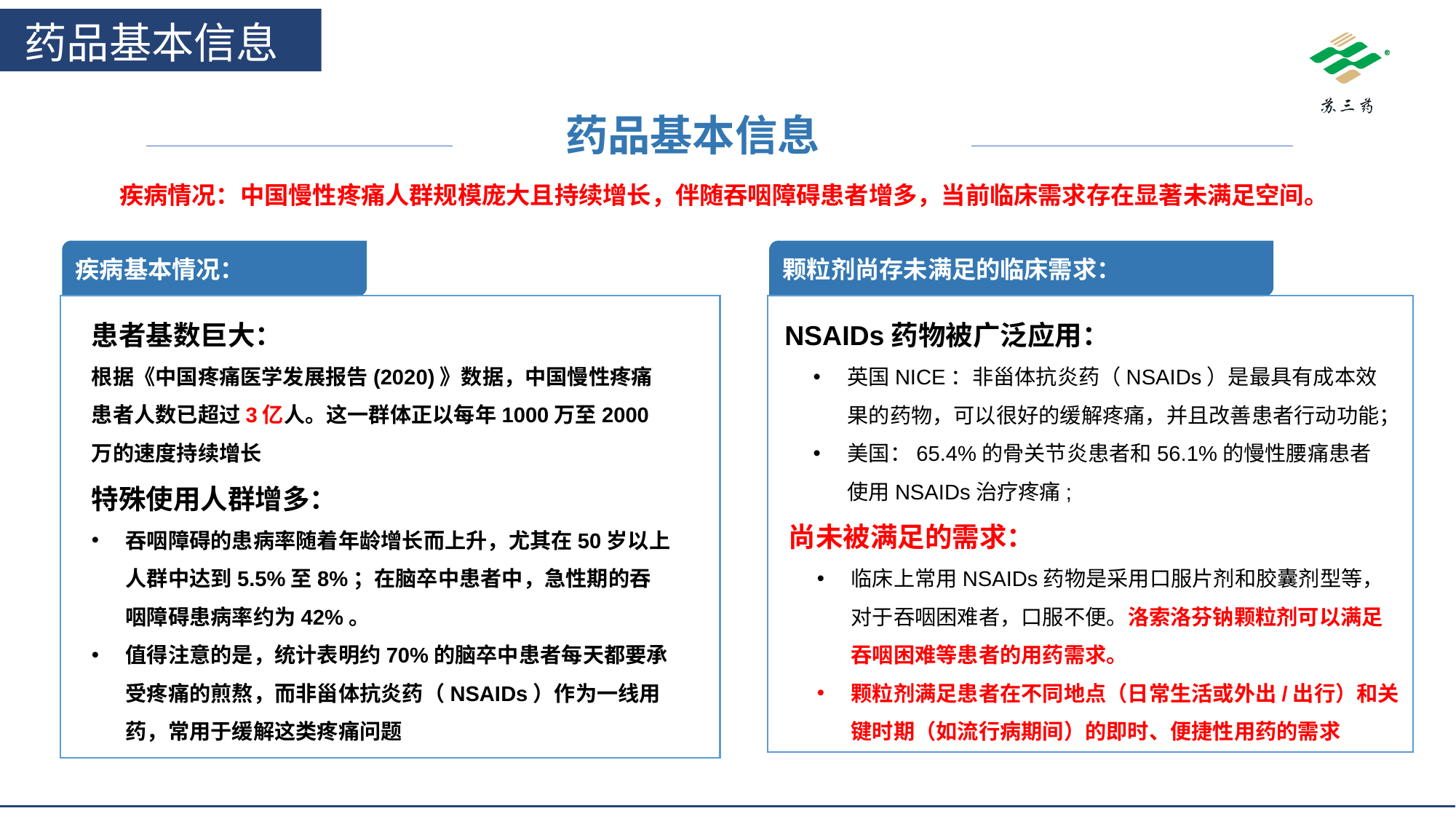

药品基本信息
药品基本信息
 疾病情况：中国慢性疼痛人群规模庞大且持续增长，伴随吞咽障碍患者增多，当前临床需求存在显著未满足空间。
疾病基本情况：
颗粒剂尚存未满足的临床需求：

患者基数巨大：
根据《中国疼痛医学发展报告(2020)》数据，中国慢性疼痛患者人数已超过3亿人。这一群体正以每年1000万至2000万的速度持续增长
特殊使用人群增多：
吞咽障碍的患病率随着年龄增长而上升，尤其在50岁以上人群中达到5.5%至8%；在脑卒中患者中，急性期的吞咽障碍患病率约为42%。
值得注意的是，统计表明约70%的脑卒中患者每天都要承受疼痛的煎熬，而非甾体抗炎药（NSAIDs）作为一线用药，常用于缓解这类疼痛问题
NSAIDs药物被广泛应用：
英国NICE：非甾体抗炎药（NSAIDs）是最具有成本效果的药物，可以很好的缓解疼痛，并且改善患者行动功能；
美国：65.4%的骨关节炎患者和56.1%的慢性腰痛患者使用NSAIDs治疗疼痛;

尚未被满足的需求：
临床上常用NSAIDs药物是采用口服片剂和胶囊剂型等，对于吞咽困难者，口服不便。洛索洛芬钠颗粒剂可以满足吞咽困难等患者的用药需求。
颗粒剂满足患者在不同地点（日常生活或外出/出行）​和关键时期（如流行病期间）​的即时、便捷性用药的需求